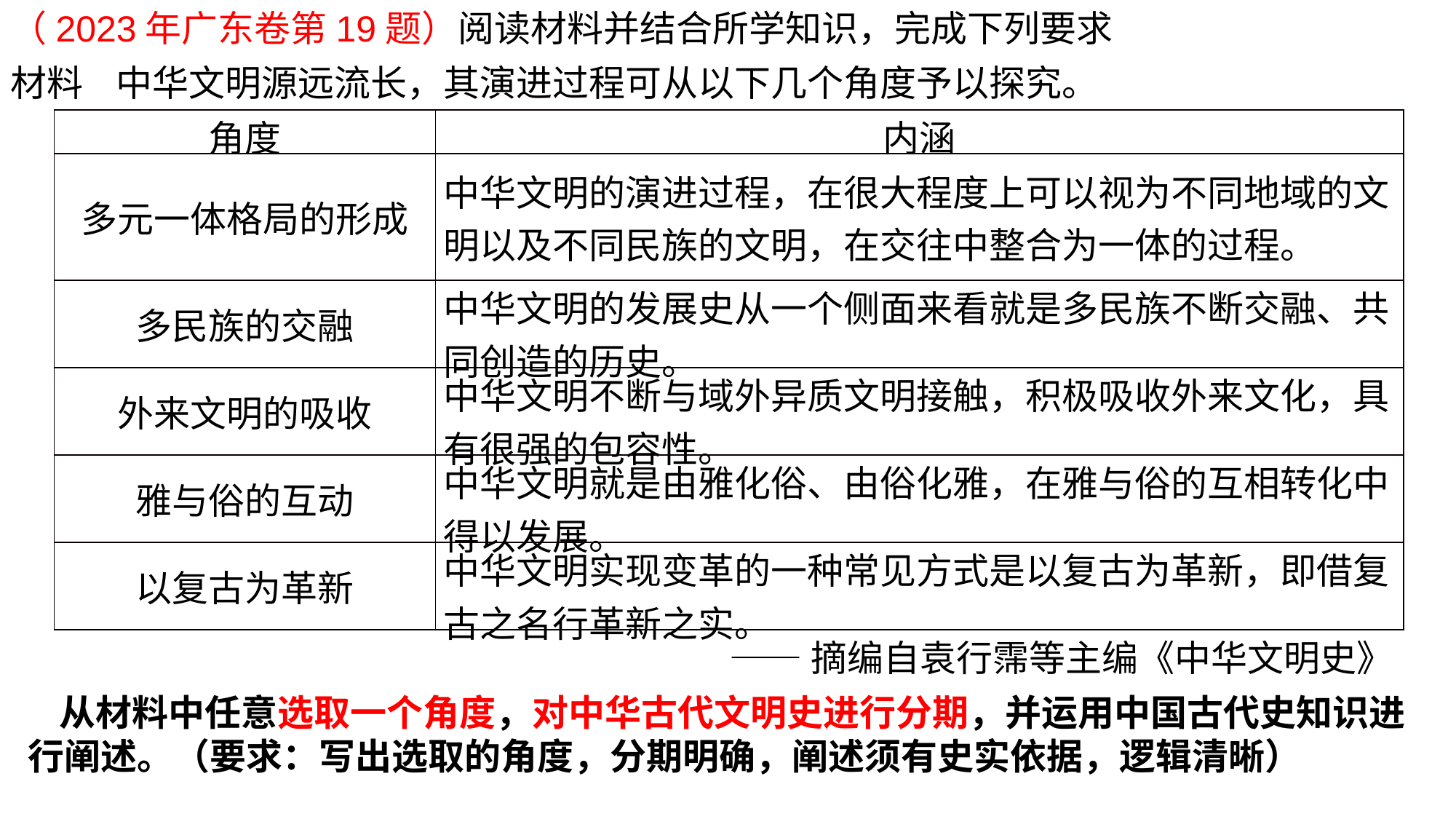

（2023年广东卷第19题）阅读材料并结合所学知识，完成下列要求
材料    中华文明源远流长，其演进过程可从以下几个角度予以探究。
| 角度 | 内涵 |
| --- | --- |
| 多元一体格局的形成 | 中华文明的演进过程，在很大程度上可以视为不同地域的文明以及不同民族的文明，在交往中整合为一体的过程。 |
| 多民族的交融 | 中华文明的发展史从一个侧面来看就是多民族不断交融、共同创造的历史。 |
| 外来文明的吸收 | 中华文明不断与域外异质文明接触，积极吸收外来文化，具有很强的包容性。 |
| 雅与俗的互动 | 中华文明就是由雅化俗、由俗化雅，在雅与俗的互相转化中得以发展。 |
| 以复古为革新 | 中华文明实现变革的一种常见方式是以复古为革新，即借复古之名行革新之实。 |
——摘编自袁行霈等主编《中华文明史》
从材料中任意选取一个角度，对中华古代文明史进行分期，并运用中国古代史知识进行阐述。（要求：写出选取的角度，分期明确，阐述须有史实依据，逻辑清晰）